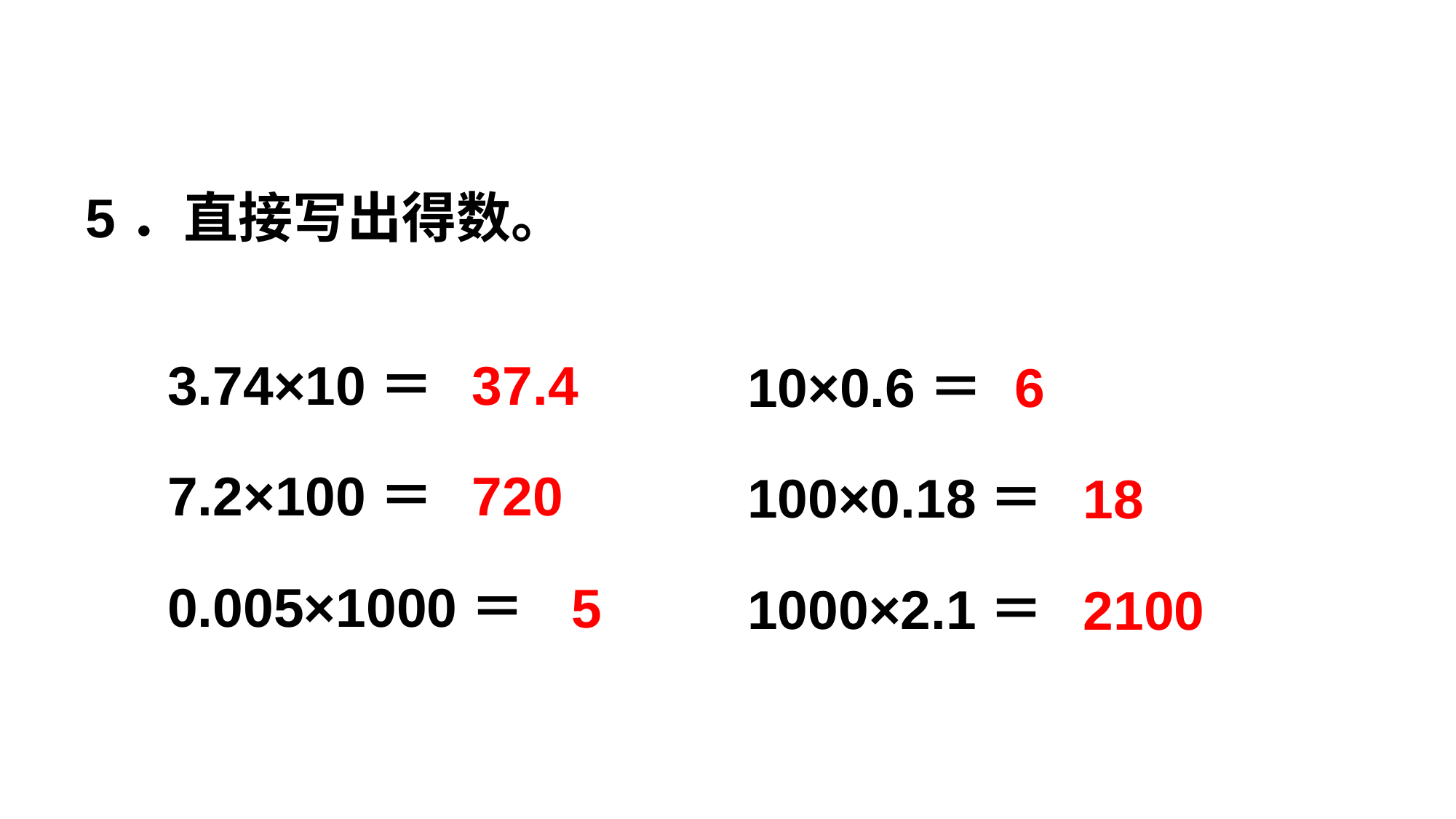

5．直接写出得数。
3.74×10＝
37.4
10×0.6＝
6
7.2×100＝
720
100×0.18＝
18
0.005×1000＝
5
1000×2.1＝
2100